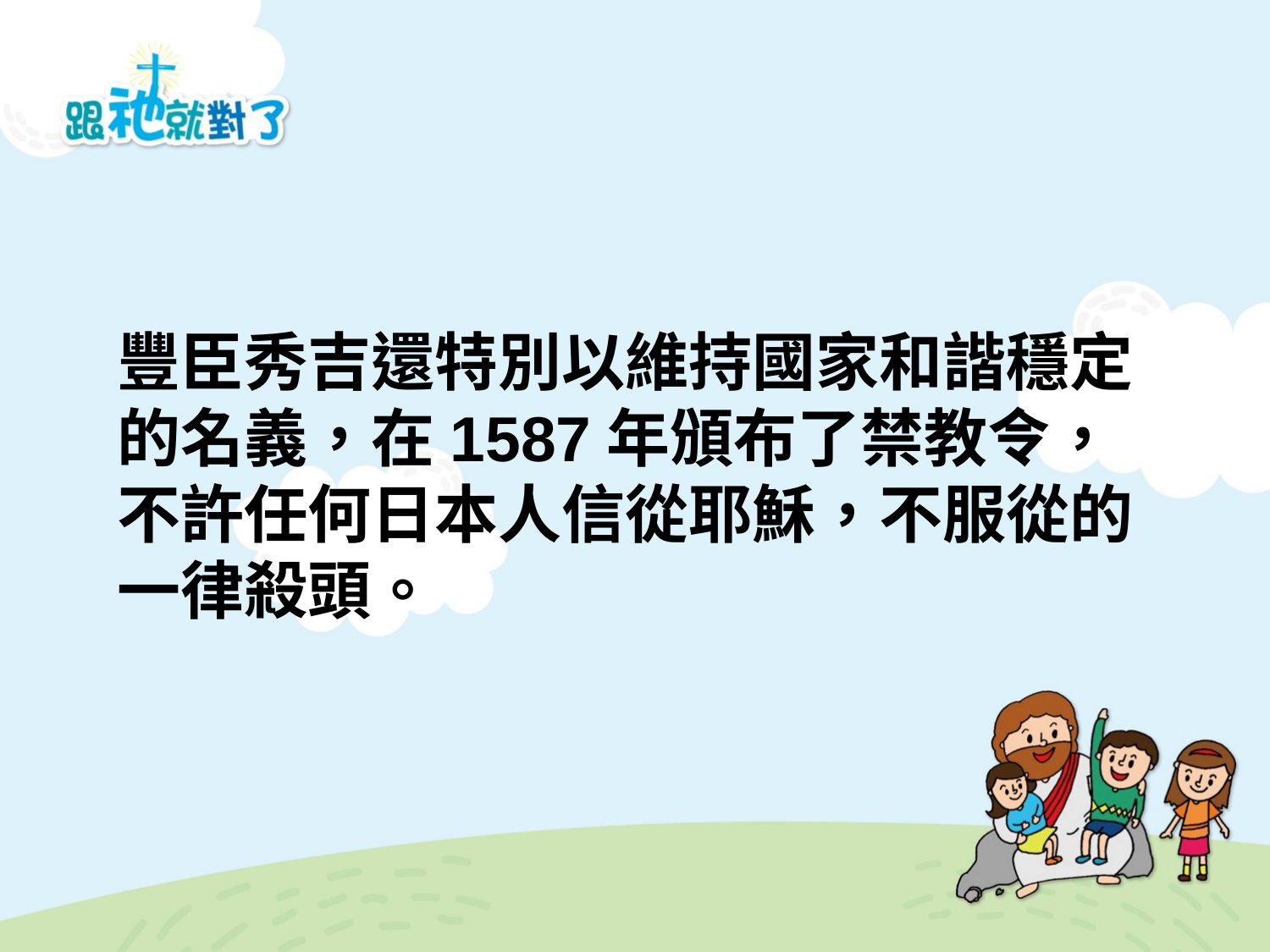

豐臣秀吉還特別以維持國家和諧穩定的名義，在1587年頒布了禁教令，不許任何日本人信從耶穌，不服從的一律殺頭。